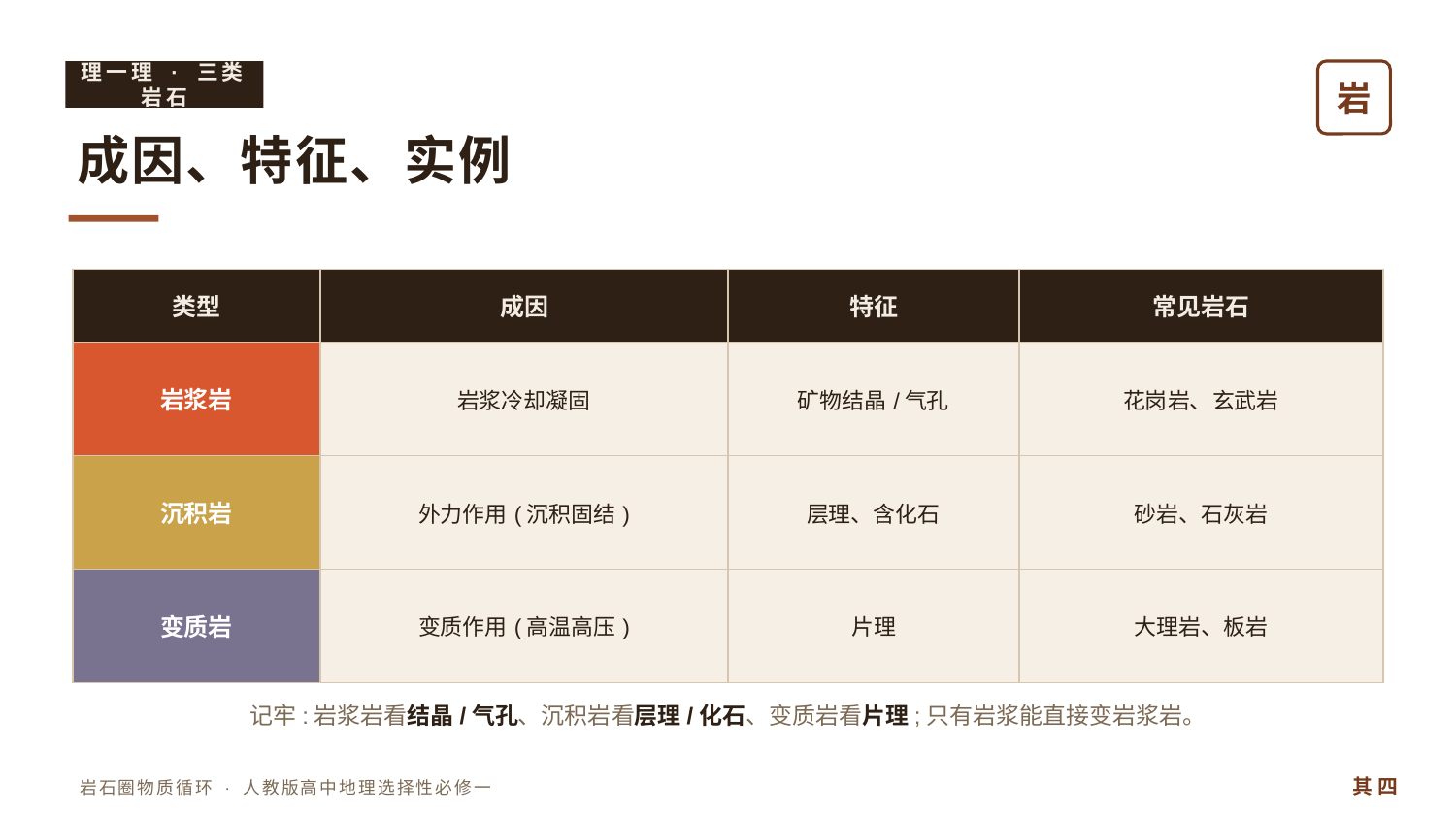

理一理 · 三类岩石
岩

成因、特征、实例

| 类型 | 成因 | 特征 | 常见岩石 |
| --- | --- | --- | --- |
| 岩浆岩 | 岩浆冷却凝固 | 矿物结晶/气孔 | 花岗岩、玄武岩 |
| 沉积岩 | 外力作用(沉积固结) | 层理、含化石 | 砂岩、石灰岩 |
| 变质岩 | 变质作用(高温高压) | 片理 | 大理岩、板岩 |
记牢:岩浆岩看结晶/气孔、沉积岩看层理/化石、变质岩看片理;只有岩浆能直接变岩浆岩。
其 四
岩石圈物质循环 · 人教版高中地理选择性必修一